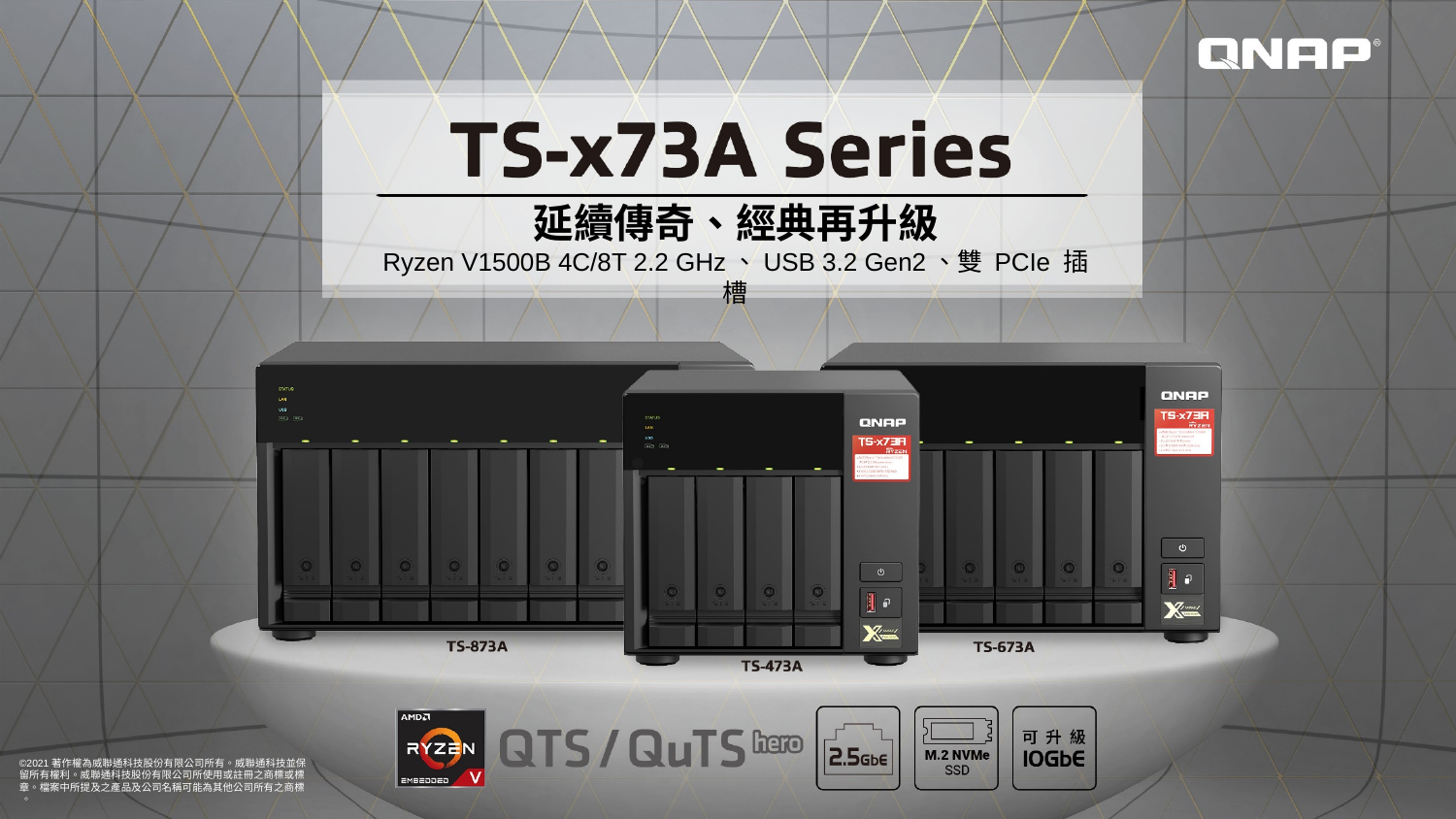

延續傳奇、經典再升級
Ryzen V1500B 4C/8T 2.2 GHz、USB 3.2 Gen2、雙 PCIe 插槽
©2021著作權為威聯通科技股份有限公司所有。威聯通科技並保留所有權利。威聯通科技股份有限公司所使用或註冊之商標或標章。檔案中所提及之產品及公司名稱可能為其他公司所有之商標 。